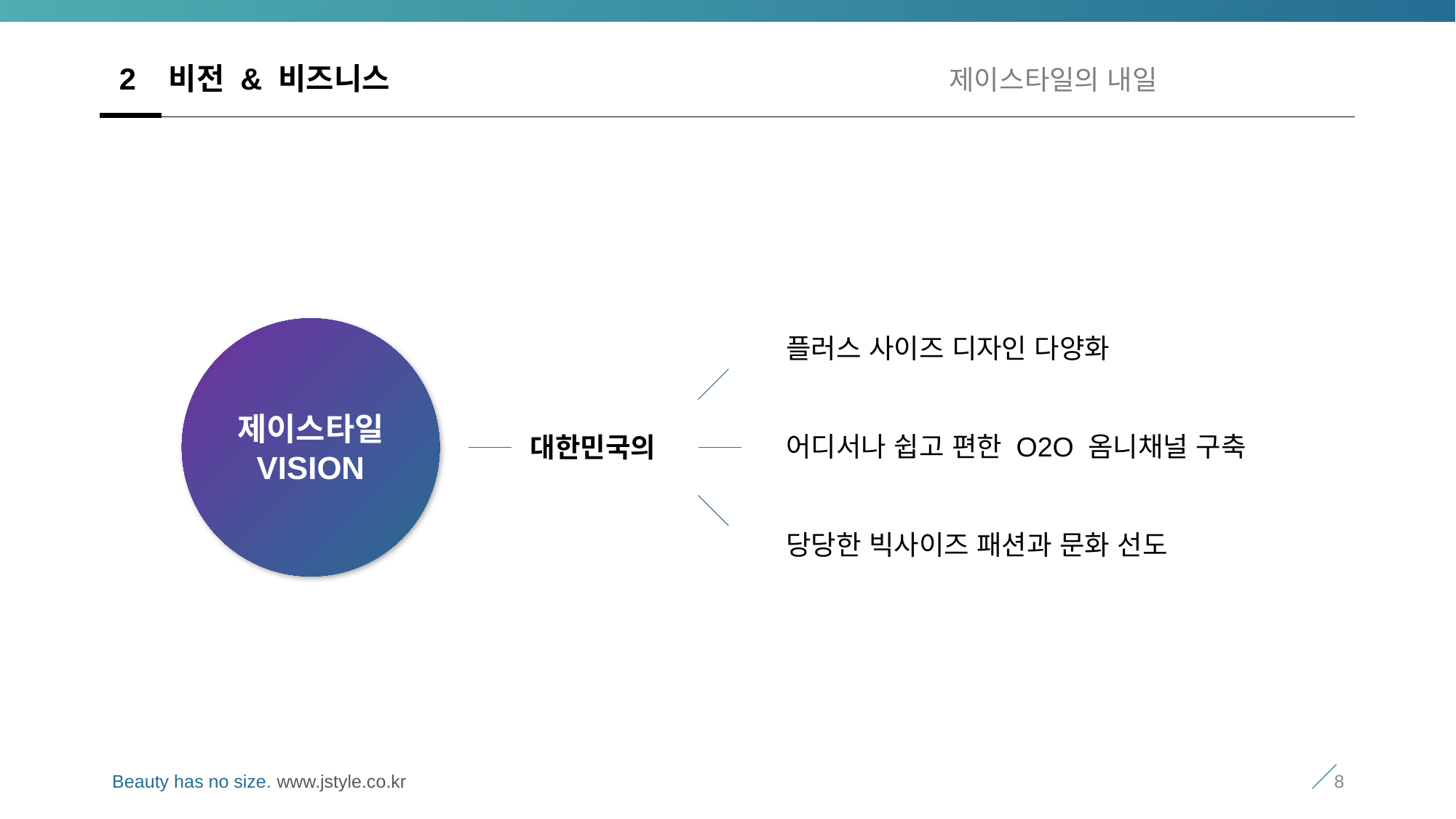

# 2   비전 & 비즈니스                                                                         제이스타일의 내일
제이스타일
VISION
플러스 사이즈 디자인 다양화

어디서나 쉽고 편한 O2O 옴니채널 구축

당당한 빅사이즈 패션과 문화 선도
대한민국의
8